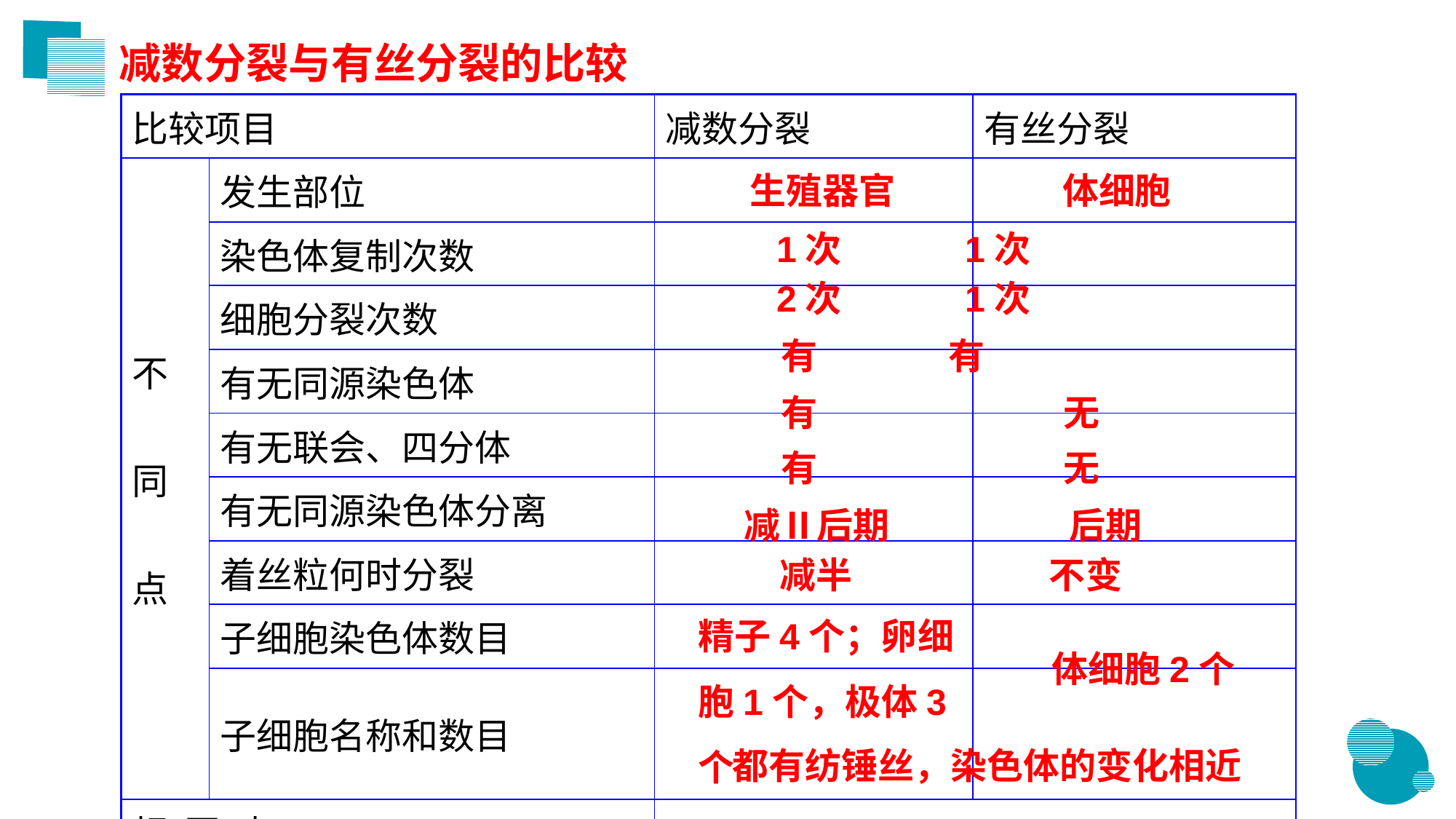

减数分裂与有丝分裂的比较
| 比较项目 |  | 减数分裂 | 有丝分裂 |
| --- | --- | --- | --- |
| 不 同 点 | 发生部位 |  |  |
|  | 染色体复制次数 |  |  |
|  | 细胞分裂次数 |  |  |
|  | 有无同源染色体 |  |  |
|  | 有无联会、四分体 |  |  |
|  | 有无同源染色体分离 |  |  |
|  | 着丝粒何时分裂 |  |  |
|  | 子细胞染色体数目 |  |  |
|  | 子细胞名称和数目 |  |  |
| 相 同 点 |  |  |  |
生殖器官
体细胞
1次              1次
2次              1次
有                有
有                              无
有                              无
减Ⅱ后期	             后期
减半                        不变
精子4个；卵细
胞1个，极体3个
体细胞2个
都有纺锤丝，染色体的变化相近